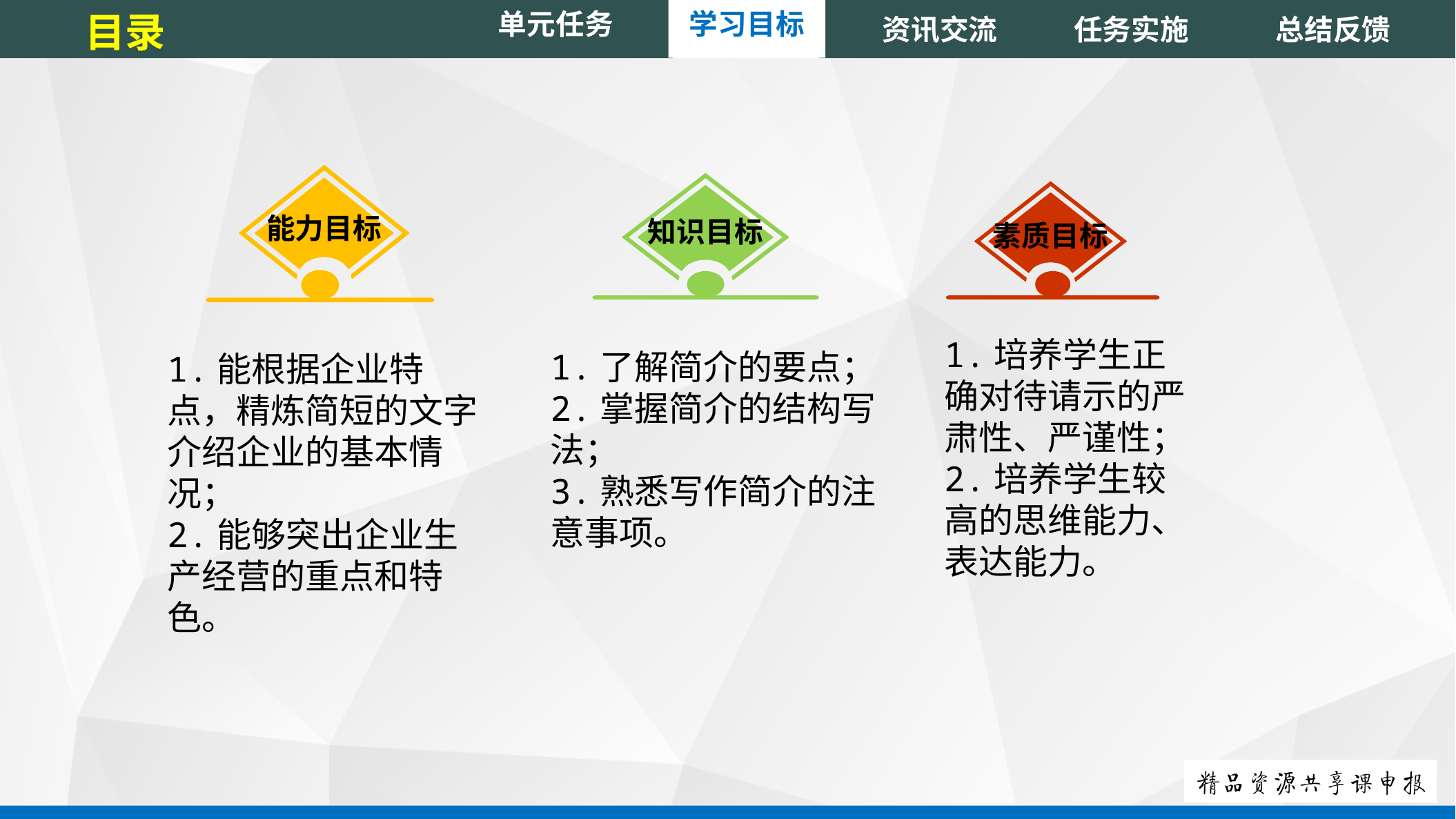

单元任务
目录
资讯交流
任务实施
总结反馈

学习目标

能力目标
知识目标
素质目标

1.培养学生正确对待请示的严肃性、严谨性；
2.培养学生较高的思维能力、表达能力。
1.了解简介的要点；
2.掌握简介的结构写法；
3.熟悉写作简介的注意事项。
1.能根据企业特点，精炼简短的文字介绍企业的基本情况；
2.能够突出企业生产经营的重点和特色。